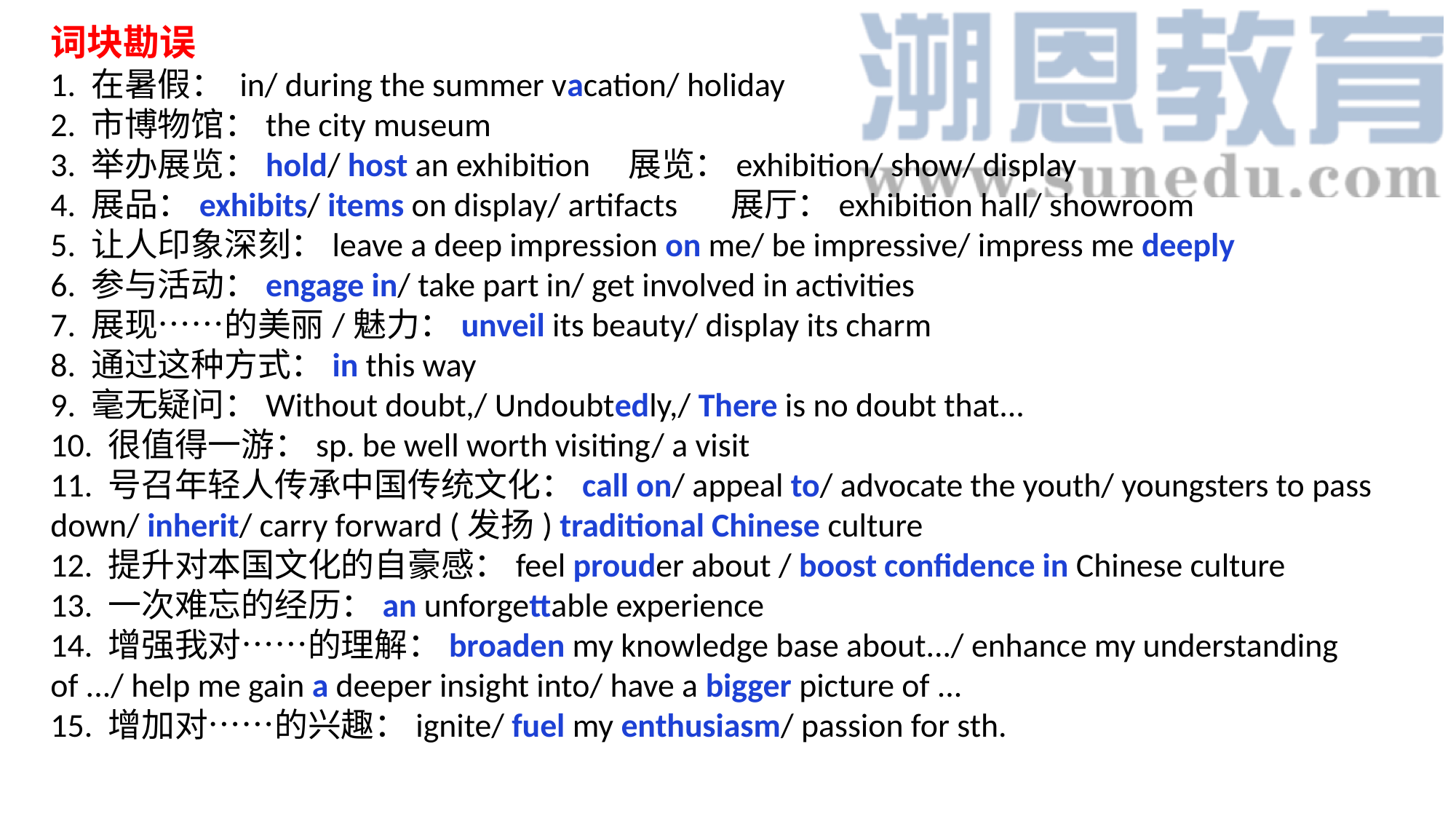

词块勘误
1. 在暑假： in/ during the summer vacation/ holiday
2. 市博物馆：the city museum
3. 举办展览：hold/ host an exhibition    展览：exhibition/ show/ display
4. 展品：exhibits/ items on display/ artifacts      展厅：exhibition hall/ showroom
5. 让人印象深刻：leave a deep impression on me/ be impressive/ impress me deeply
6. 参与活动：engage in/ take part in/ get involved in activities
7. 展现……的美丽/魅力：unveil its beauty/ display its charm
8. 通过这种方式：in this way
9. 毫无疑问：Without doubt,/ Undoubtedly,/ There is no doubt that...
10. 很值得一游：sp. be well worth visiting/ a visit
11. 号召年轻人传承中国传统文化：call on/ appeal to/ advocate the youth/ youngsters to pass down/ inherit/ carry forward (发扬) traditional Chinese culture
12. 提升对本国文化的自豪感：feel prouder about / boost confidence in Chinese culture
13. 一次难忘的经历：an unforgettable experience
14. 增强我对……的理解：broaden my knowledge base about.../ enhance my understanding of .../ help me gain a deeper insight into/ have a bigger picture of ...
15. 增加对……的兴趣：ignite/ fuel my enthusiasm/ passion for sth.